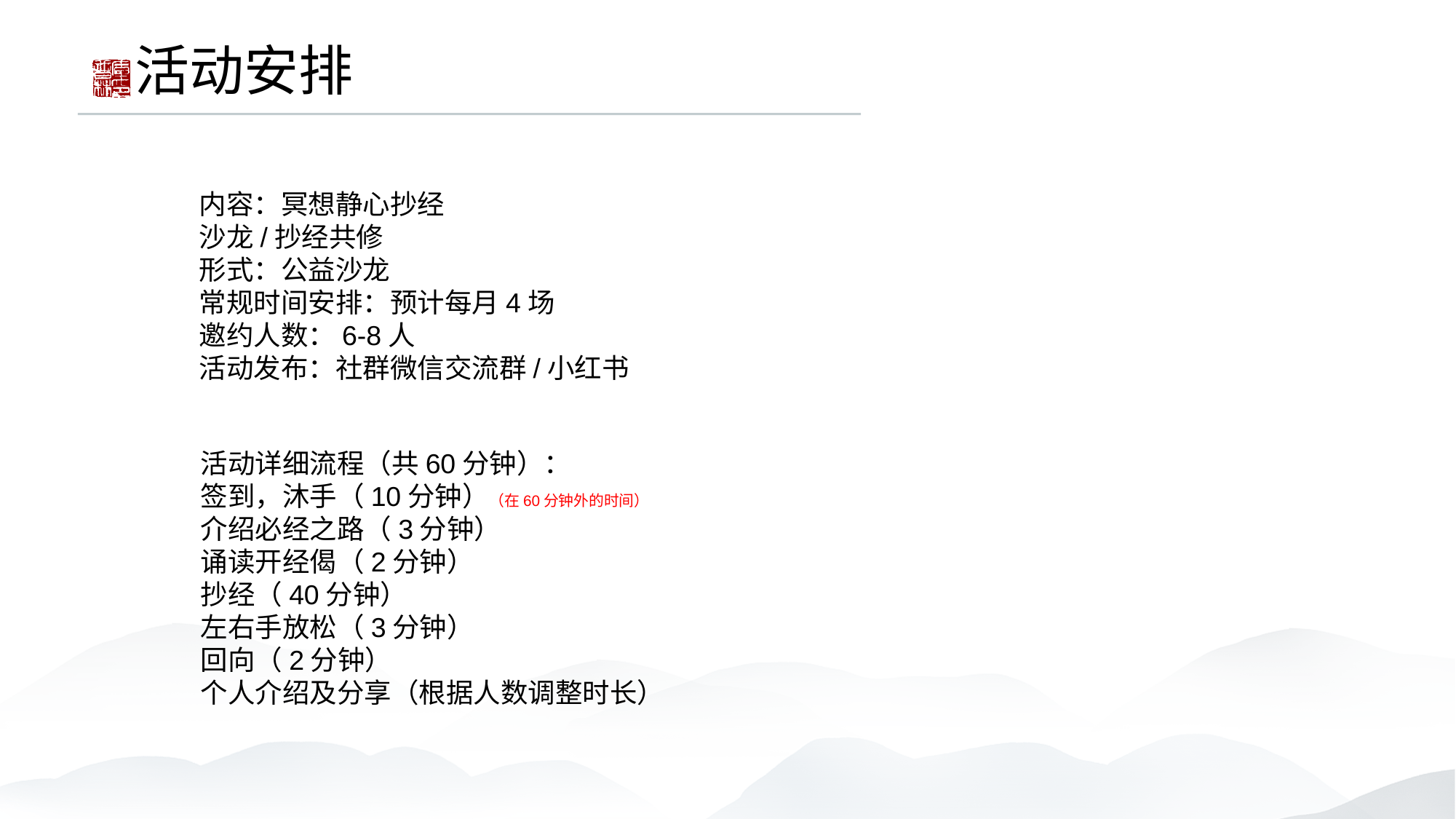

# 活动安排
内容：冥想静心抄经
沙龙/抄经共修
形式：公益沙龙
常规时间安排：预计每月4场
邀约人数：6-8人
活动发布：社群微信交流群/小红书
活动详细流程（共60分钟）：
签到，沐手（10分钟）（在60分钟外的时间）
介绍必经之路（3分钟）
诵读开经偈（2分钟）
抄经（40分钟）
左右手放松（3分钟）
回向（2分钟）
个人介绍及分享（根据人数调整时长）